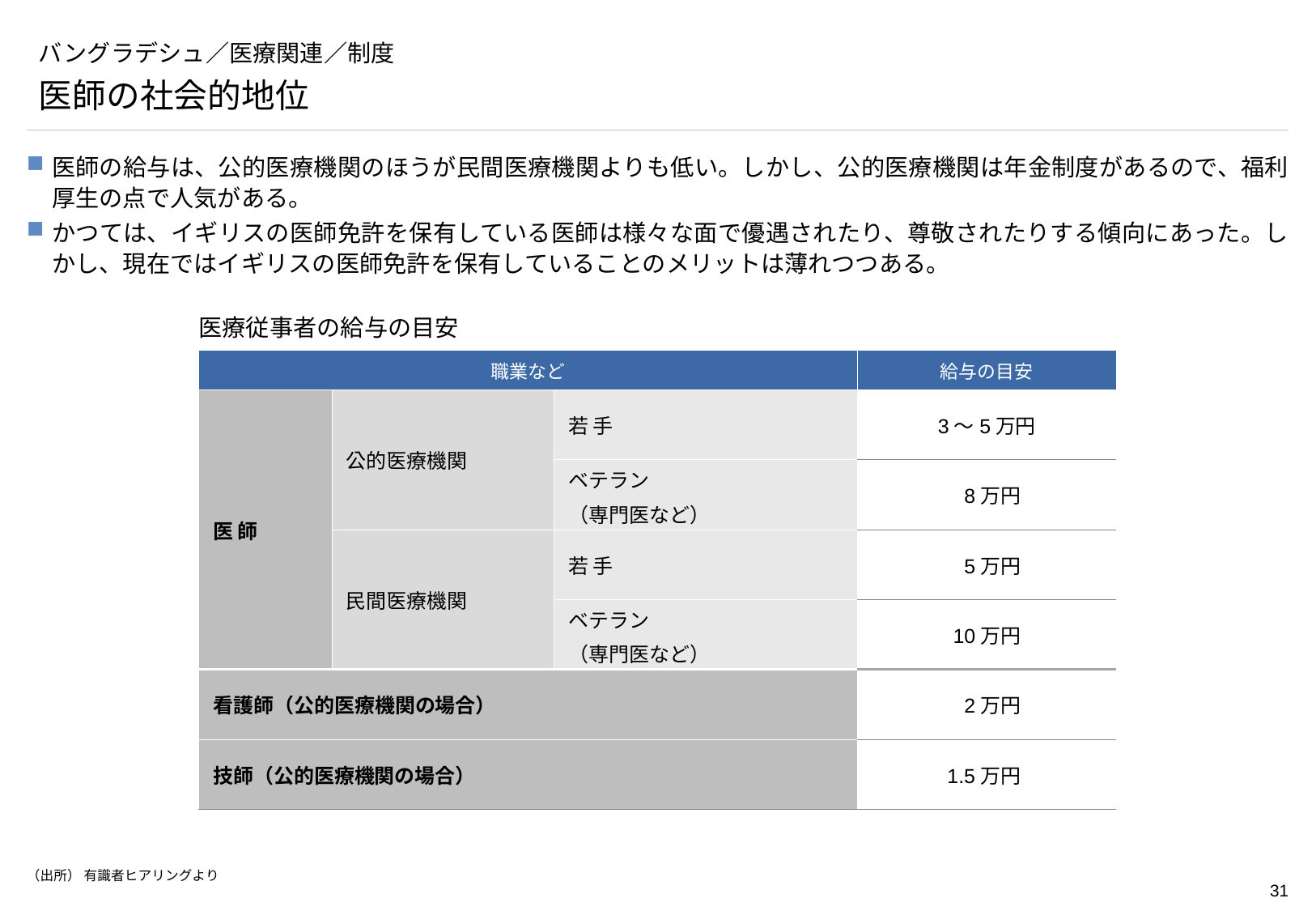

# バングラデシュ／医療関連／制度
医師の社会的地位
医師の給与は、公的医療機関のほうが民間医療機関よりも低い。しかし、公的医療機関は年金制度があるので、福利厚生の点で人気がある。
かつては、イギリスの医師免許を保有している医師は様々な面で優遇されたり、尊敬されたりする傾向にあった。しかし、現在ではイギリスの医師免許を保有していることのメリットは薄れつつある。
医療従事者の給与の目安
| 職業など |  |  | 給与の目安 |
| --- | --- | --- | --- |
| 医 師 | 公的医療機関 | 若 手 | 3～5万円 |
|  |  | ベテラン （専門医など） | 8万円 |
|  | 民間医療機関 | 若 手 | 5万円 |
|  |  | ベテラン （専門医など） | 10万円 |
| 看護師（公的医療機関の場合） |  |  | 2万円 |
| 技師（公的医療機関の場合） |  |  | 1.5万円 |
（出所） 有識者ヒアリングより